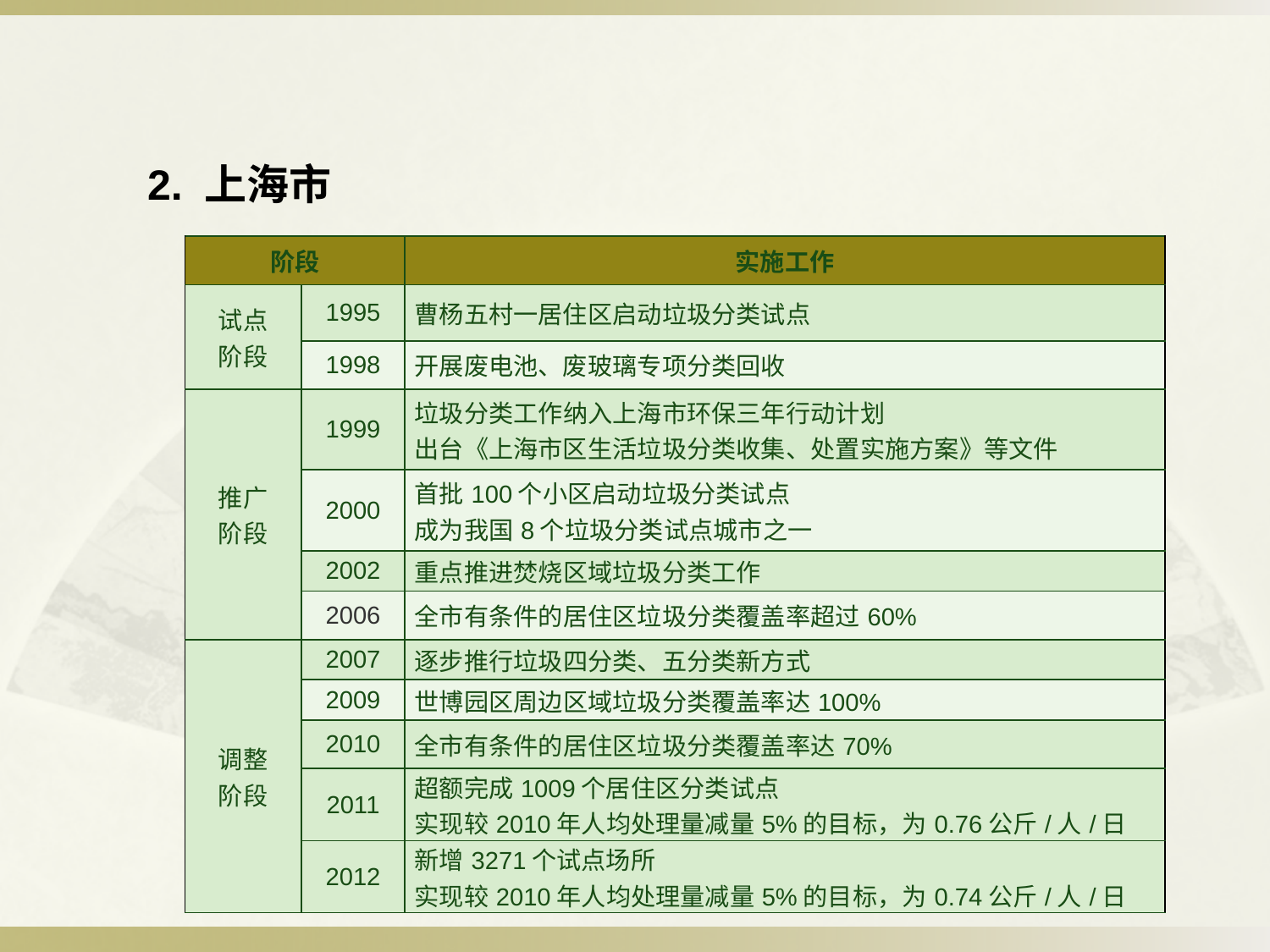

2. 上海市
| 阶段 |  | 实施工作 |
| --- | --- | --- |
| 试点 阶段 | 1995 | 曹杨五村一居住区启动垃圾分类试点 |
|  | 1998 | 开展废电池、废玻璃专项分类回收 |
| 推广 阶段 | 1999 | 垃圾分类工作纳入上海市环保三年行动计划 出台《上海市区生活垃圾分类收集、处置实施方案》等文件 |
|  | 2000 | 首批100个小区启动垃圾分类试点 成为我国8个垃圾分类试点城市之一 |
|  | 2002 | 重点推进焚烧区域垃圾分类工作 |
|  | 2006 | 全市有条件的居住区垃圾分类覆盖率超过60% |
| 调整 阶段 | 2007 | 逐步推行垃圾四分类、五分类新方式 |
|  | 2009 | 世博园区周边区域垃圾分类覆盖率达100% |
|  | 2010 | 全市有条件的居住区垃圾分类覆盖率达70% |
|  | 2011 | 超额完成1009个居住区分类试点 实现较2010年人均处理量减量5%的目标，为0.76公斤/人/日 |
|  | 2012 | 新增3271个试点场所 实现较2010年人均处理量减量5%的目标，为0.74公斤/人/日 |